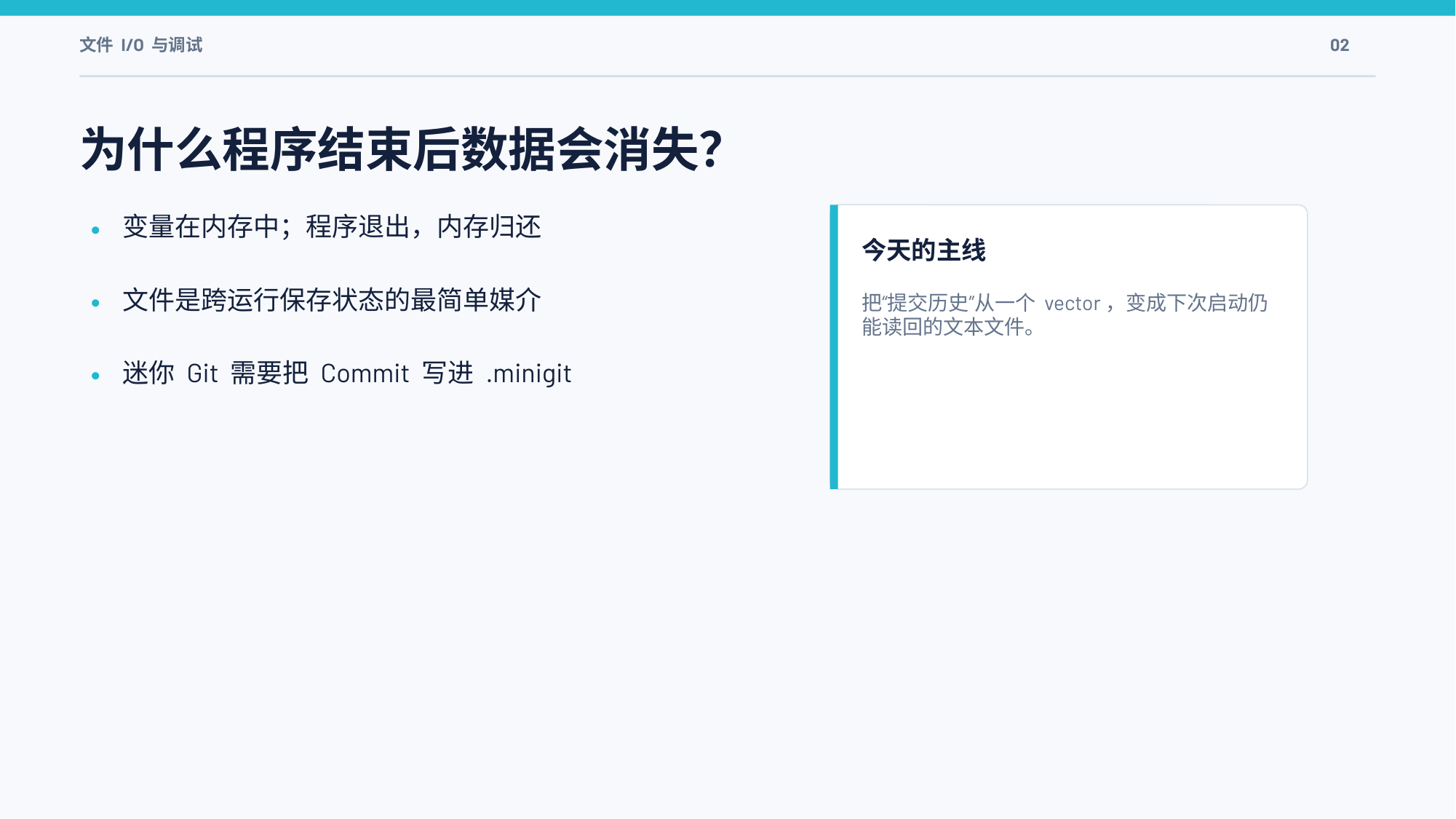

文件 I/O 与调试
02

为什么程序结束后数据会消失？

•
变量在内存中；程序退出，内存归还
今天的主线
•
文件是跨运行保存状态的最简单媒介
把“提交历史”从一个 vector，变成下次启动仍能读回的文本文件。
•
迷你 Git 需要把 Commit 写进 .minigit